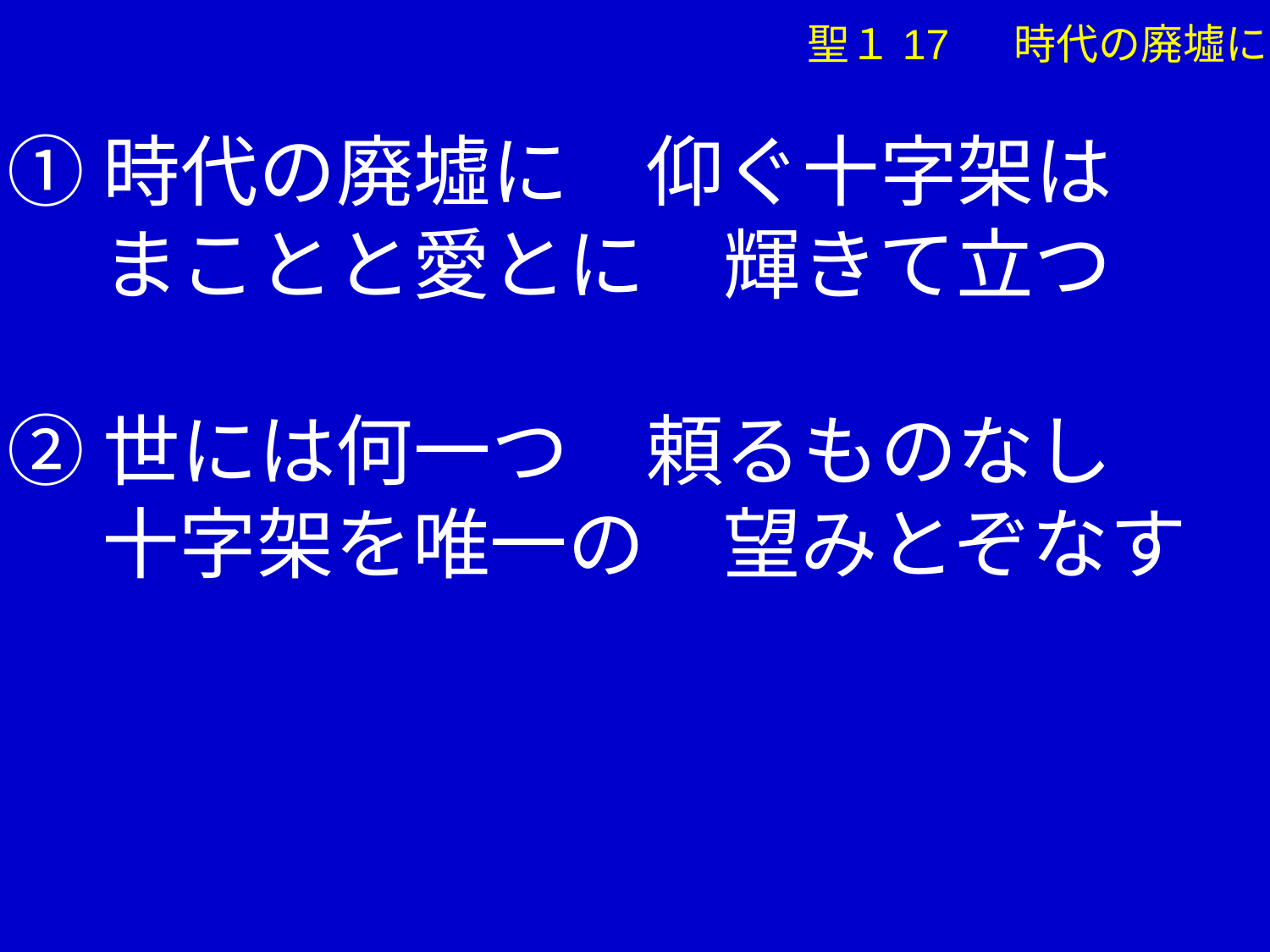

聖１17 　時代の廃墟に
➀時代の廃墟に　仰ぐ十字架は
　 まことと愛とに　輝きて立つ

➁世には何一つ　頼るものなし
　 十字架を唯一の　望みとぞなす